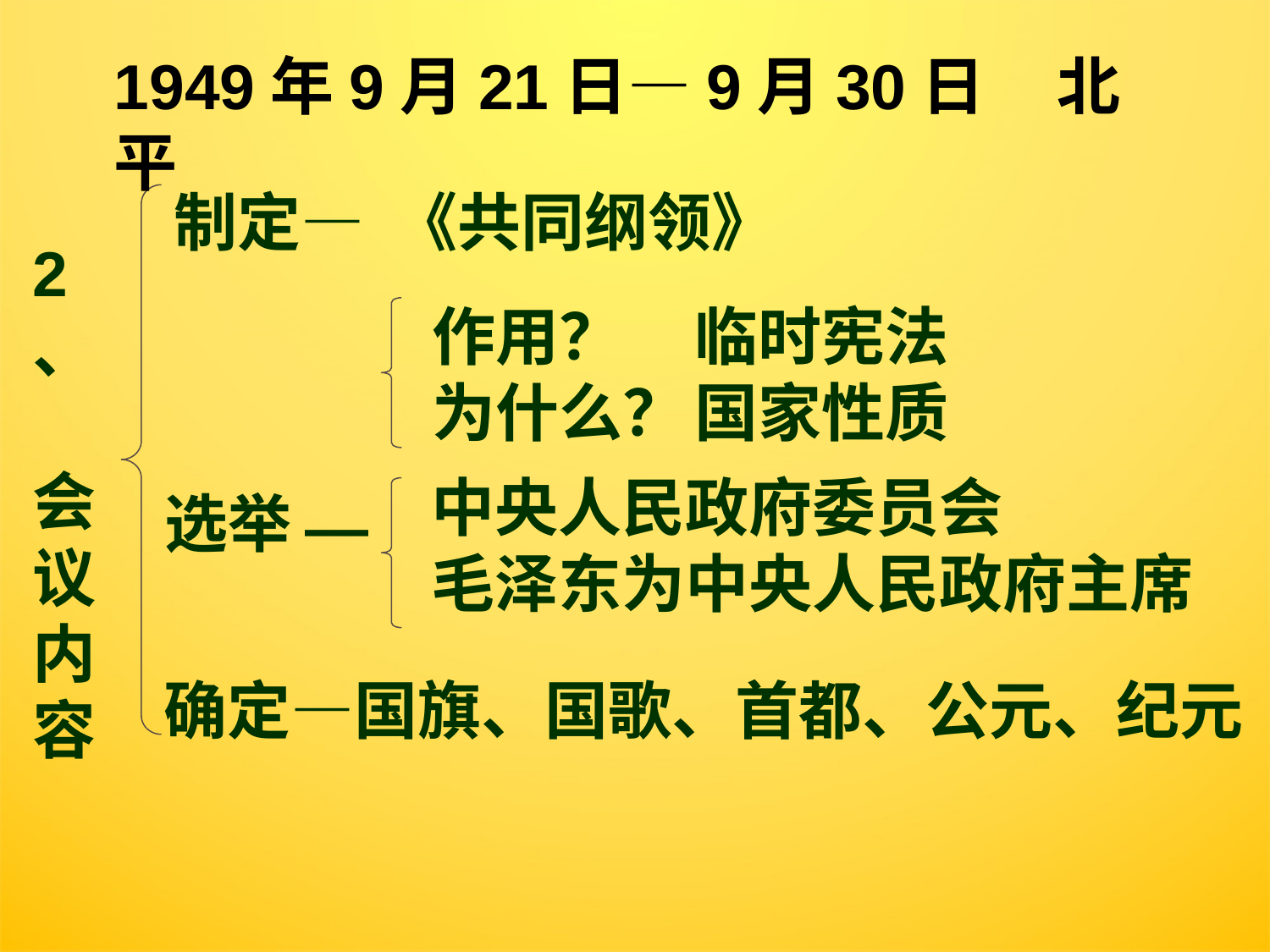

1949年9月21日—9月30日     北平
制定—

《共同纲领》

2、
 会议内容
作用？
为什么？
临时宪法

国家性质
中央人民政府委员会
毛泽东为中央人民政府主席
选举

—
确定—国旗、国歌、首都、公元、纪元